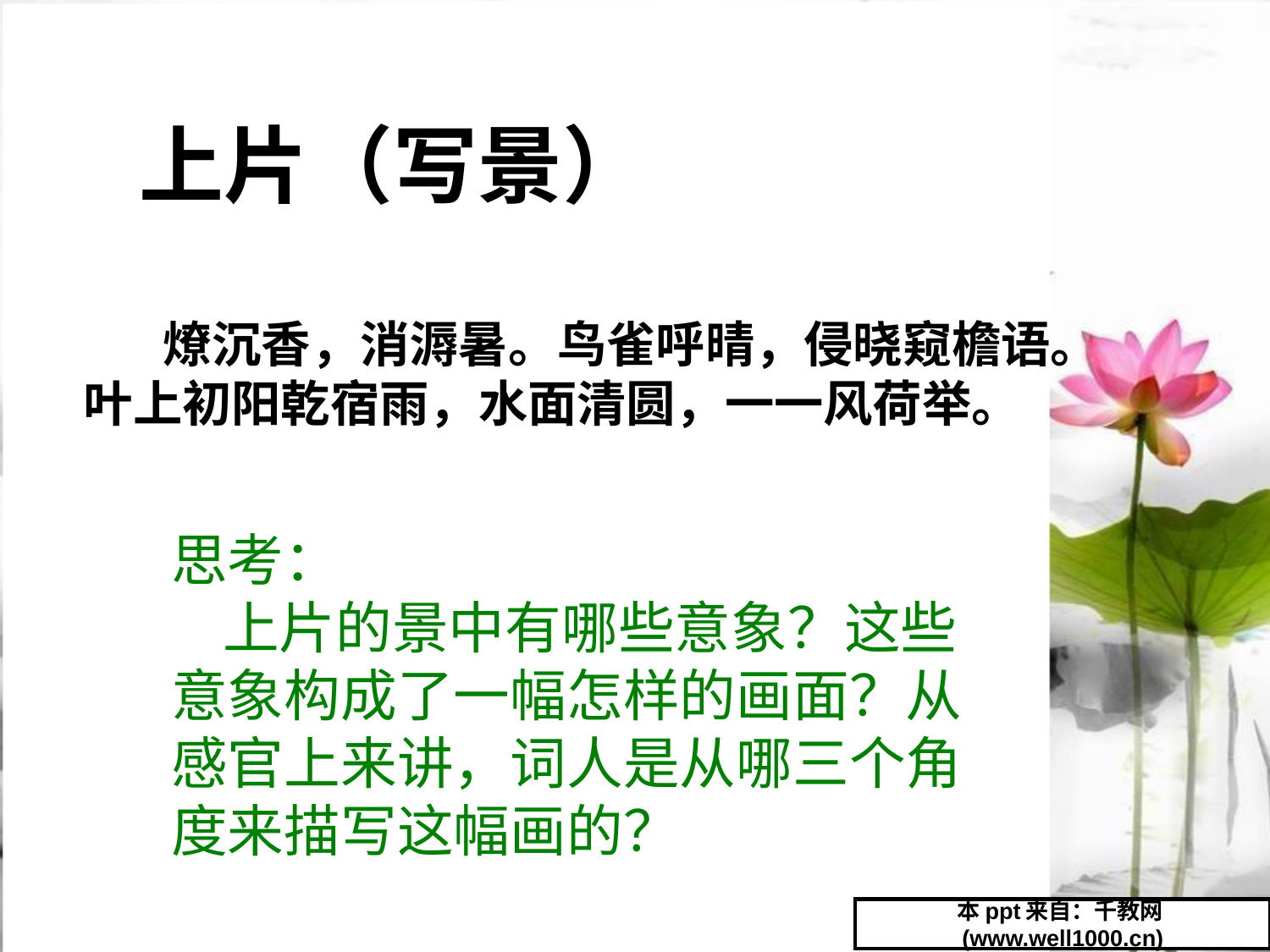

上片（写景）
      燎沉香，消溽暑。鸟雀呼晴，侵晓窥檐语。
叶上初阳乾宿雨，水面清圆，一一风荷举。
思考：
   上片的景中有哪些意象？这些意象构成了一幅怎样的画面？从感官上来讲，词人是从哪三个角度来描写这幅画的？
本ppt来自：千教网(www.well1000.cn)